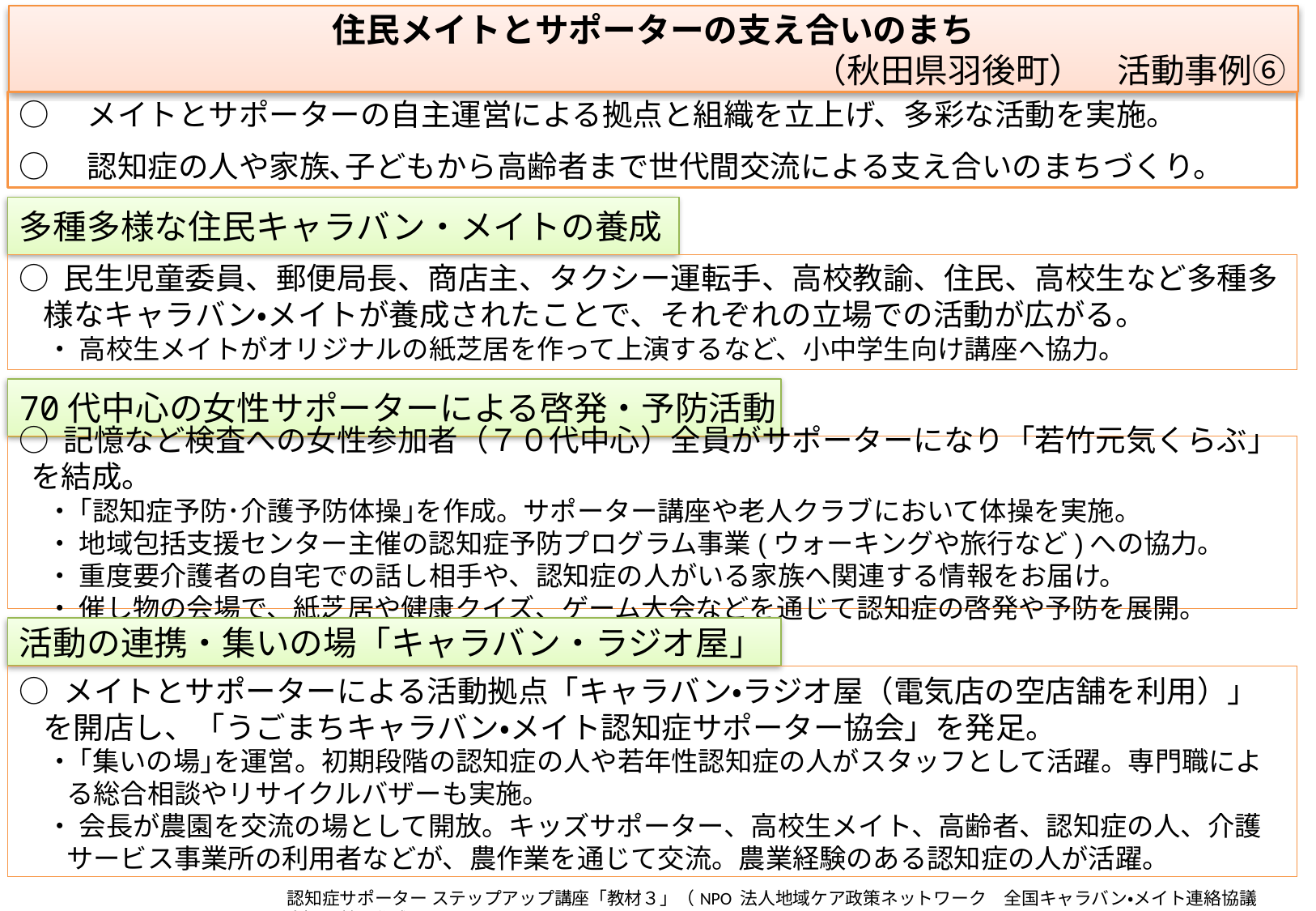

住民メイトとサポーターの支え合いのまち
（秋田県羽後町）　活動事例⑥
○　メイトとサポーターの自主運営による拠点と組織を立上げ、多彩な活動を実施。

○　認知症の人や家族､子どもから高齢者まで世代間交流による支え合いのまちづくり。
多種多様な住民キャラバン・メイトの養成
○ 民生児童委員、郵便局長、商店主、タクシー運転手、高校教諭、住民、高校生など多種多様なキャラバン・メイトが養成されたことで、それぞれの立場での活動が広がる。
　・ 高校生メイトがオリジナルの紙芝居を作って上演するなど、小中学生向け講座へ協力。
70代中心の女性サポーターによる啓発・予防活動
○ 記憶など検査への女性参加者（７０代中心）全員がサポーターになり「若竹元気くらぶ」を結成。
　・ ｢認知症予防･介護予防体操｣を作成。サポーター講座や老人クラブにおいて体操を実施。
　・ 地域包括支援センター主催の認知症予防プログラム事業(ウォーキングや旅行など)への協力。
　・ 重度要介護者の自宅での話し相手や、認知症の人がいる家族へ関連する情報をお届け。
　・ 催し物の会場で、紙芝居や健康クイズ、ゲーム大会などを通じて認知症の啓発や予防を展開。
活動の連携・集いの場「キャラバン・ラジオ屋」
○ メイトとサポーターによる活動拠点「キャラバン・ラジオ屋（電気店の空店舗を利用）」を開店し、「うごまちキャラバン・メイト認知症サポーター協会」を発足。
　・ ｢集いの場｣を運営。初期段階の認知症の人や若年性認知症の人がスタッフとして活躍。専門職による総合相談やリサイクルバザーも実施。
　・ 会長が農園を交流の場として開放。キッズサポーター、高校生メイト、高齢者、認知症の人、介護サービス事業所の利用者などが、農作業を通じて交流。農業経験のある認知症の人が活躍。
認知症サポーター ステップアップ講座「教材３」（NPO 法人地域ケア政策ネットワーク　全国キャラバン・メイト連絡協議会）を基に作成